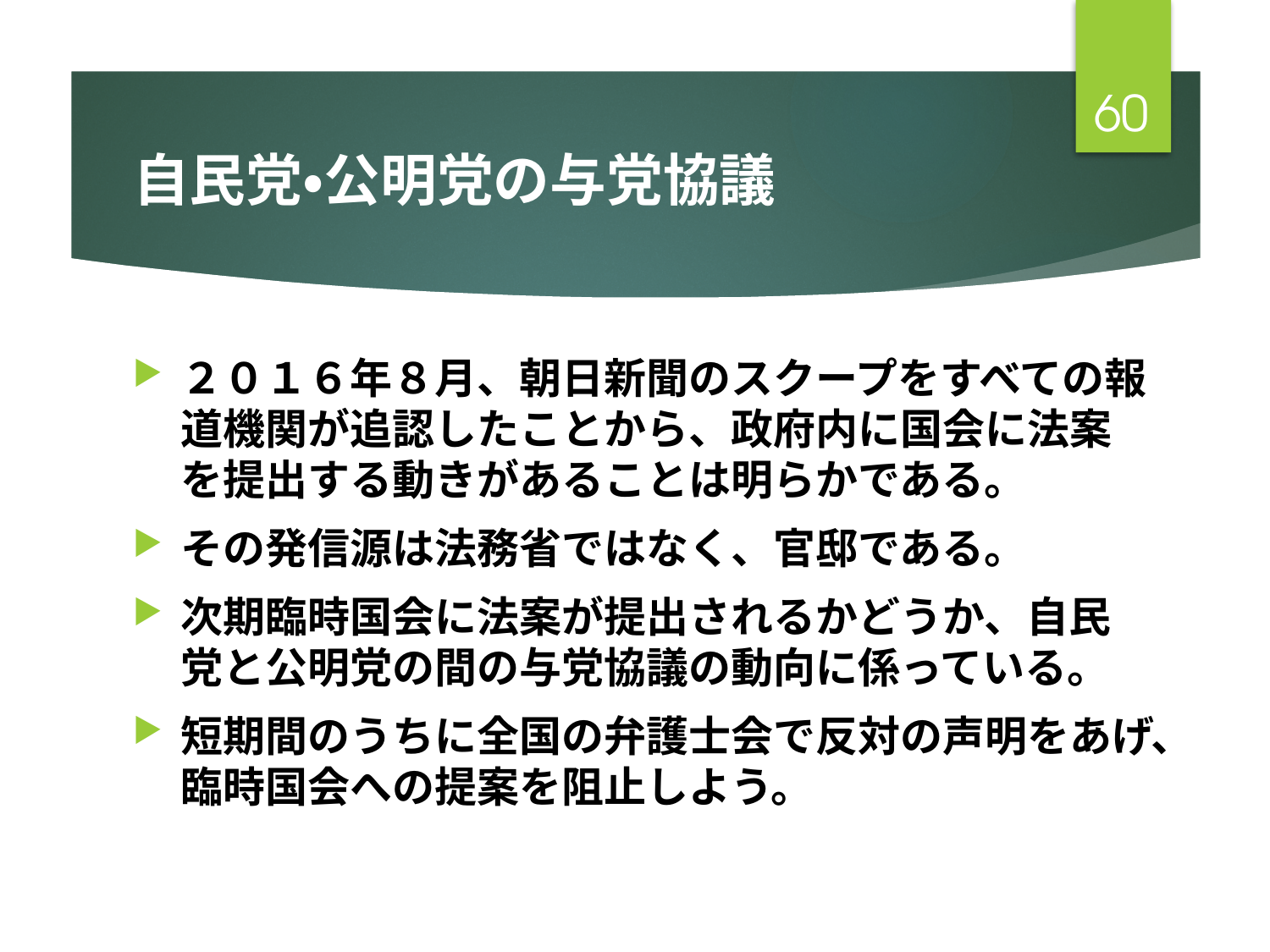

60
# 自民党・公明党の与党協議
２０１６年８月、朝日新聞のスクープをすべての報道機関が追認したことから、政府内に国会に法案を提出する動きがあることは明らかである。
その発信源は法務省ではなく、官邸である。
次期臨時国会に法案が提出されるかどうか、自民党と公明党の間の与党協議の動向に係っている。
短期間のうちに全国の弁護士会で反対の声明をあげ、臨時国会への提案を阻止しよう。